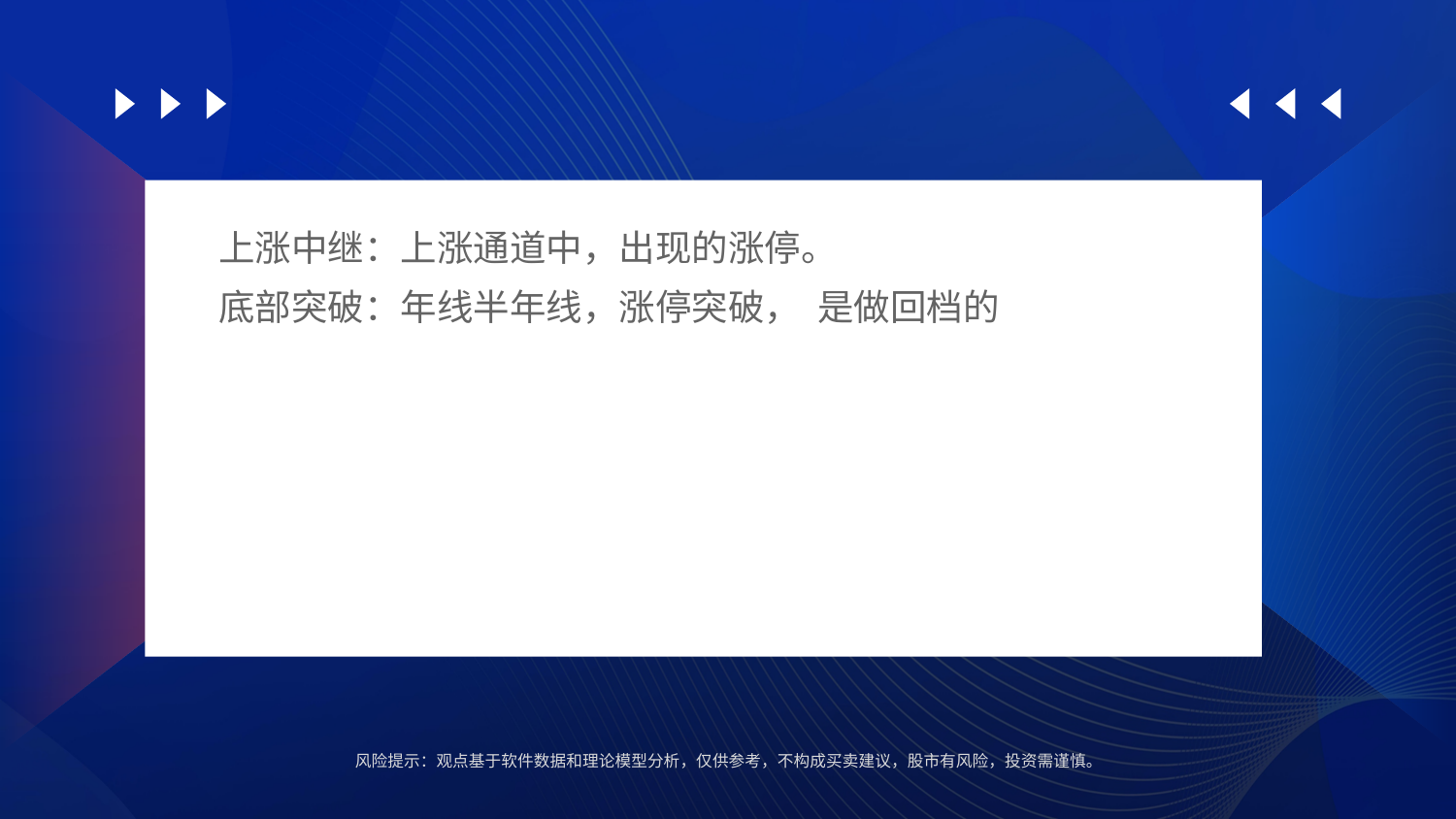

上涨中继：上涨通道中，出现的涨停。
底部突破：年线半年线，涨停突破，  是做回档的